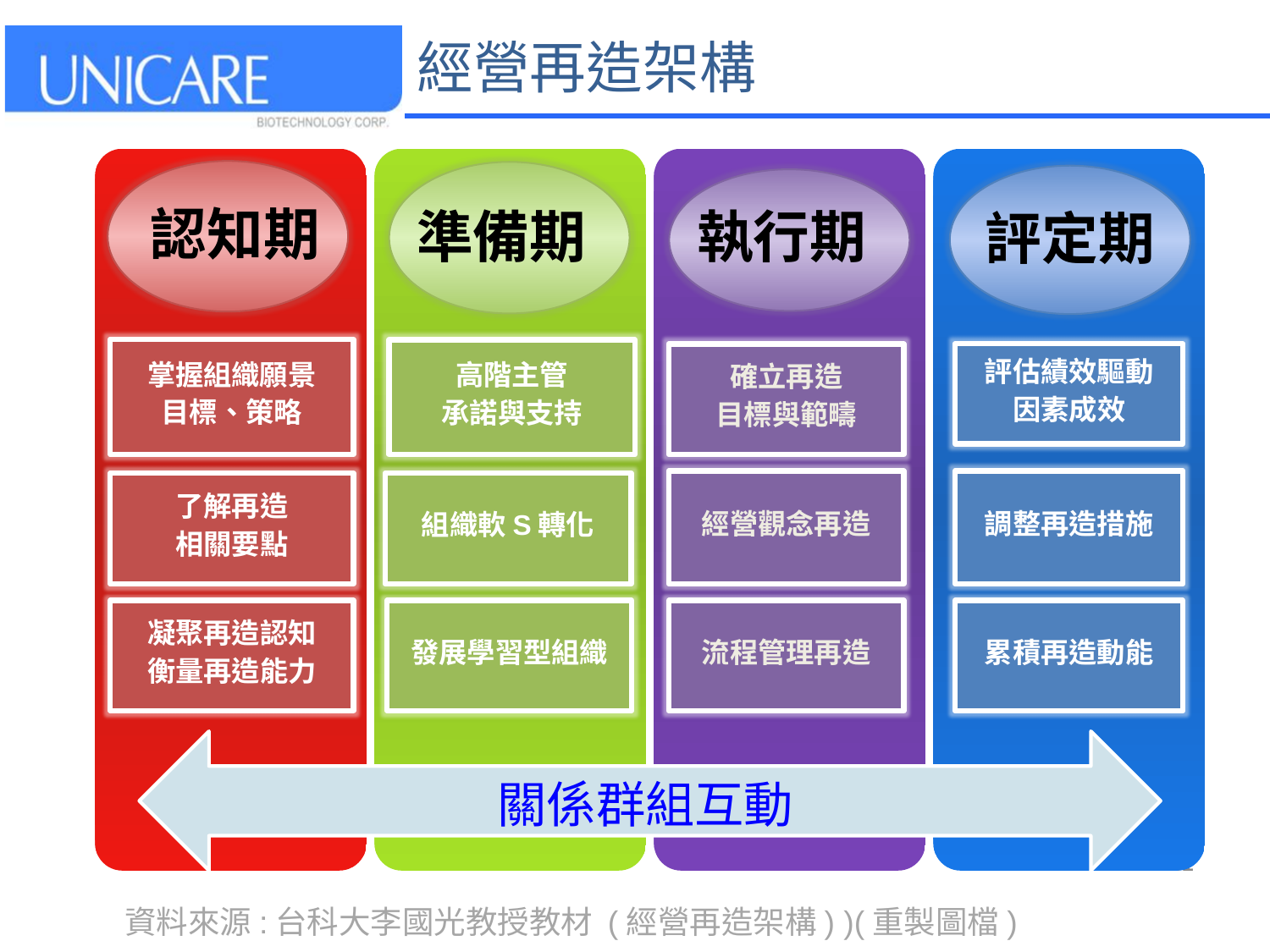

經營再造架構

認知期
準備期
執行期
評定期
掌握組織願景
目標、策略
高階主管
承諾與支持
確立再造
目標與範疇
評估績效驅動
因素成效
經營觀念再造
調整再造措施
了解再造
相關要點
組織軟S轉化
凝聚再造認知
衡量再造能力
發展學習型組織
流程管理再造
累積再造動能
關係群組互動
41
資料來源:台科大李國光教授教材 (經營再造架構) )(重製圖檔)